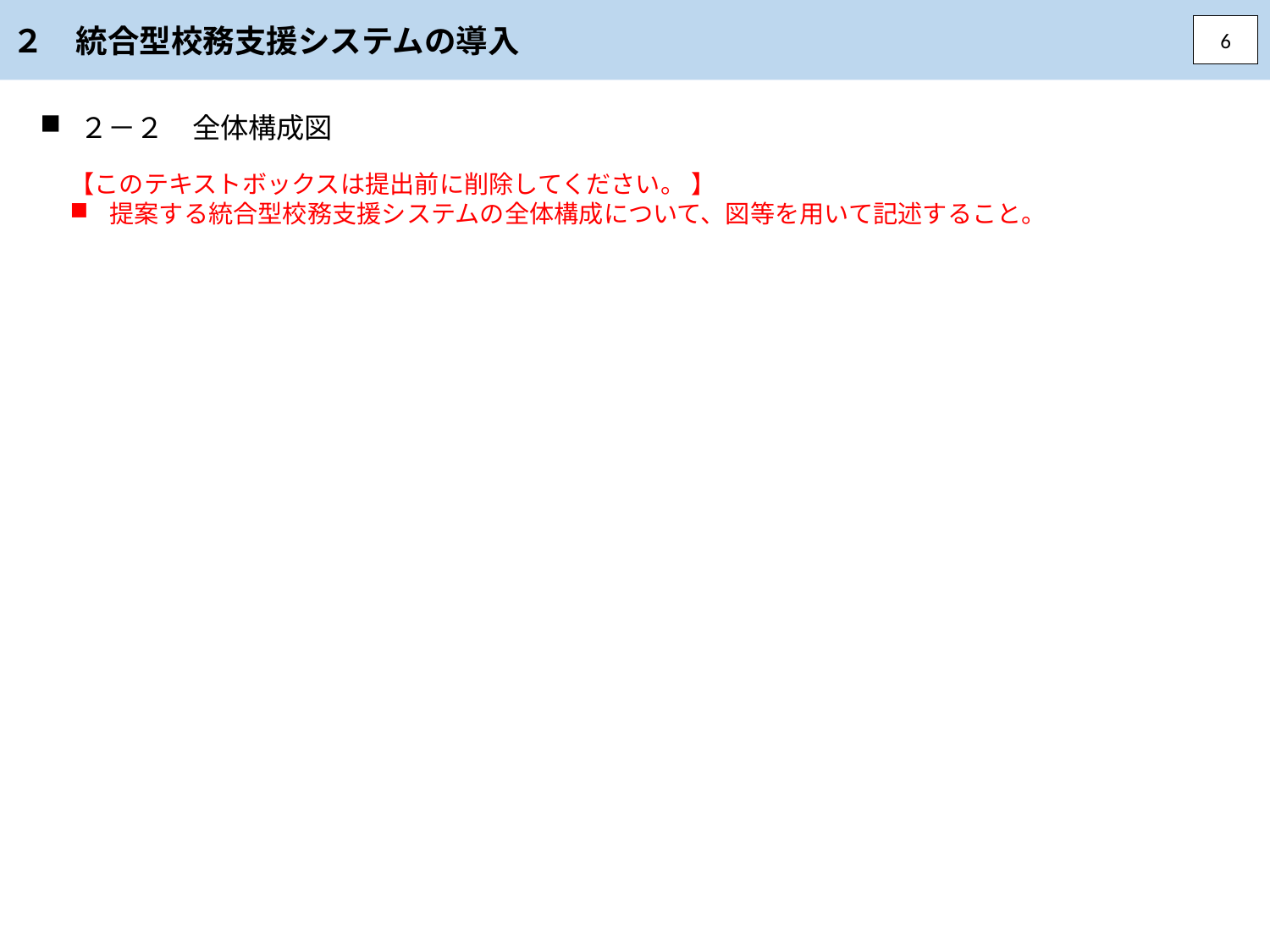

２　統合型校務支援システムの導入
6
２－２　全体構成図
【このテキストボックスは提出前に削除してください。 】
提案する統合型校務支援システムの全体構成について、図等を用いて記述すること。